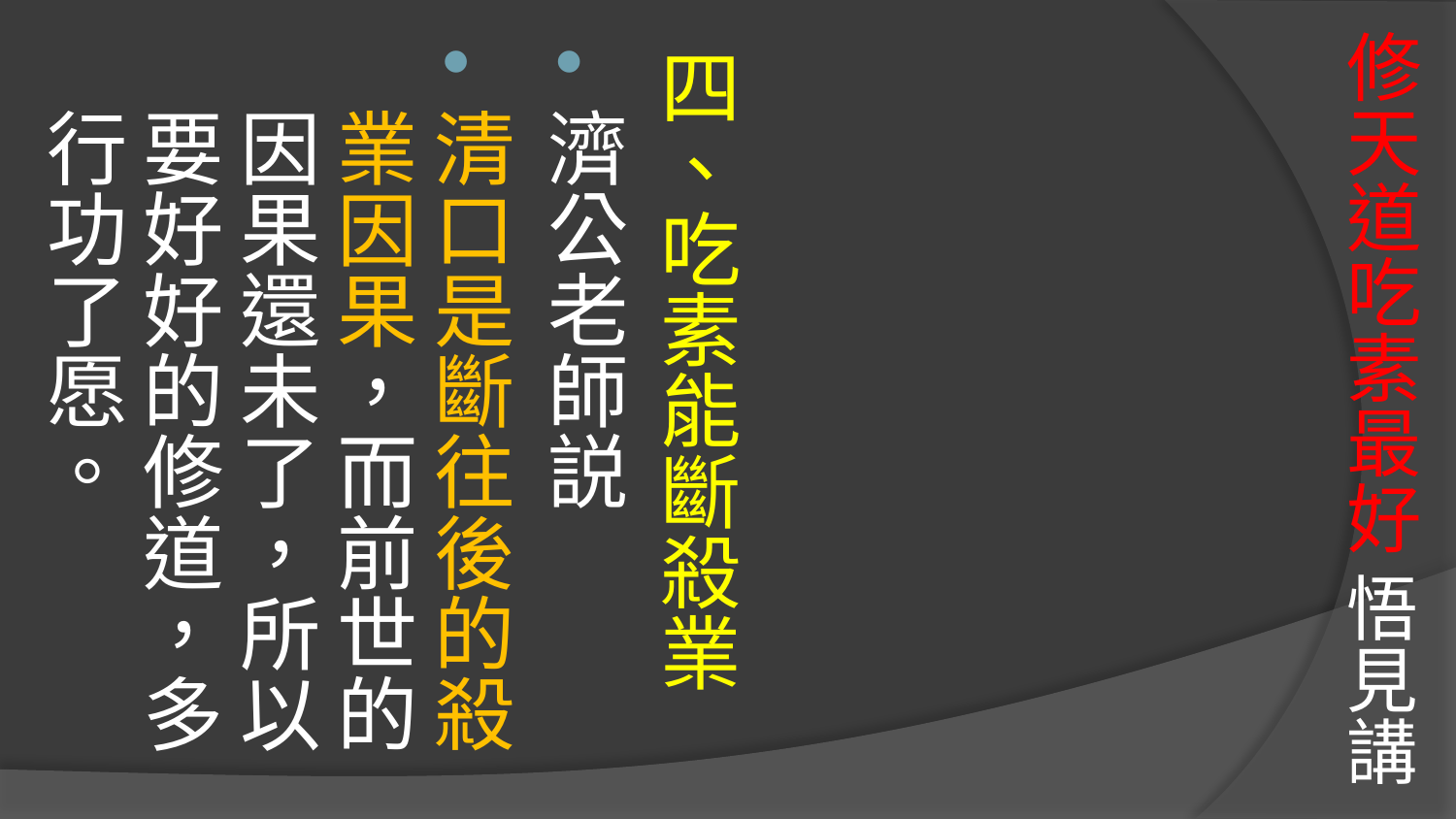

# 修天道吃素最好 悟見講
四、吃素能斷殺業
濟公老師説
清口是斷往後的殺業因果，而前世的因果還未了，所以要好好的修道，多行功了愿。